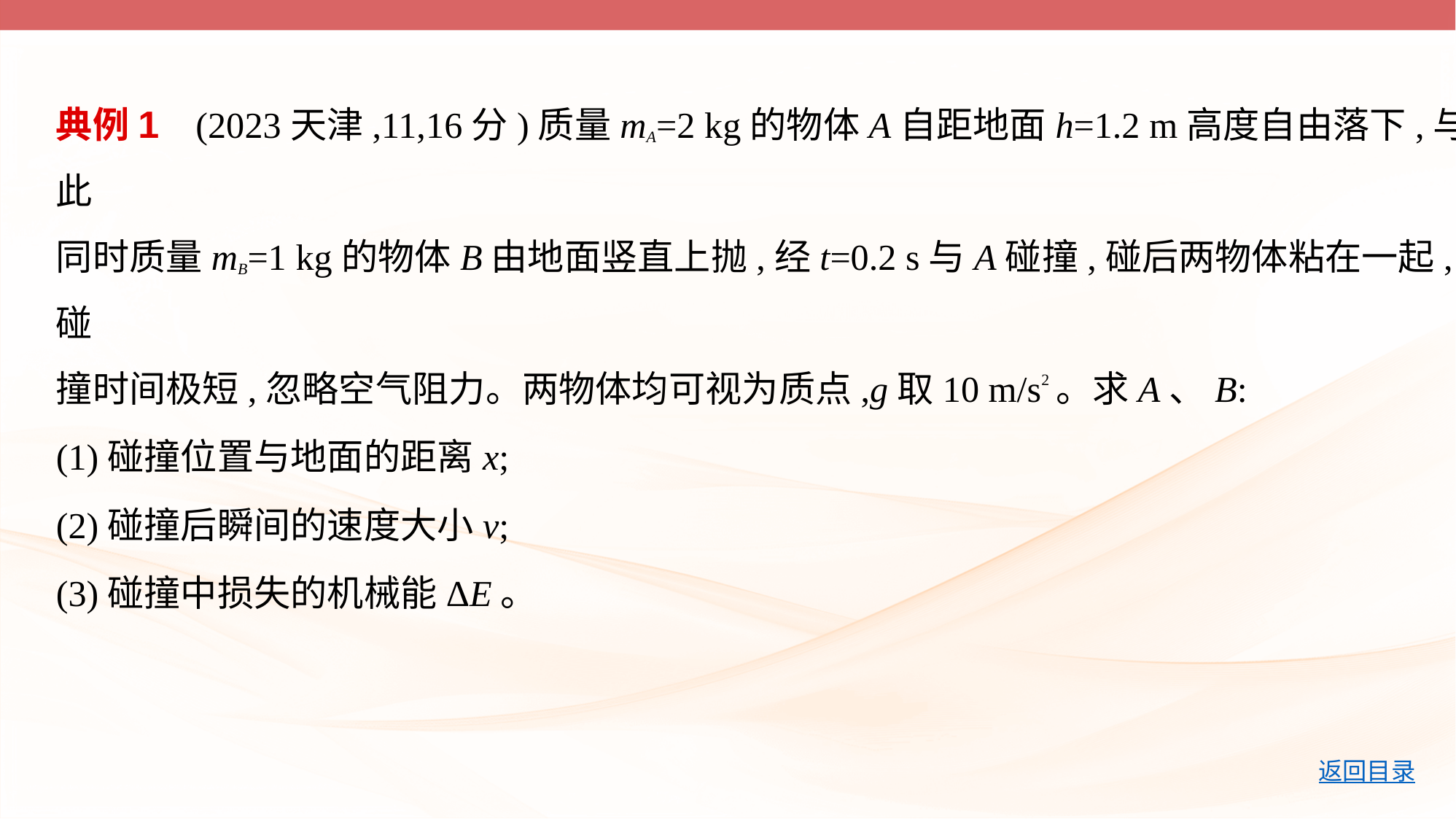

典例1    (2023天津,11,16分)质量mA=2 kg的物体A自距地面h=1.2 m高度自由落下,与此
同时质量mB=1 kg的物体B由地面竖直上抛,经t=0.2 s与A碰撞,碰后两物体粘在一起,碰
撞时间极短,忽略空气阻力。两物体均可视为质点,g取10 m/s2。求A、B:
(1)碰撞位置与地面的距离x;
(2)碰撞后瞬间的速度大小v;
(3)碰撞中损失的机械能ΔE。